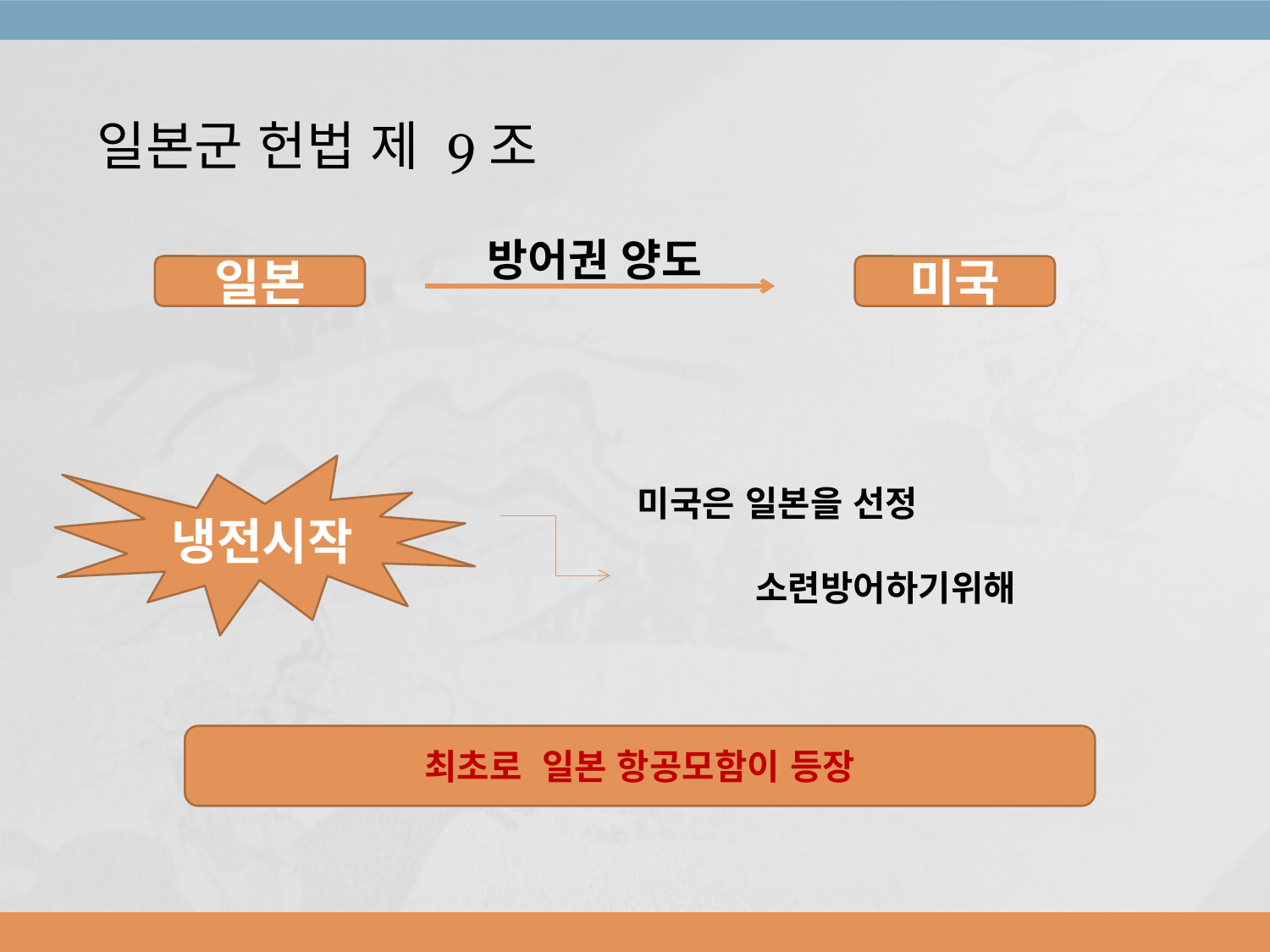

일본군 헌법 제 9조
방어권 양도
일본
미국
냉전시작
미국은 일본을 선정

           소련방어하기위해
최초로  일본 항공모함이 등장